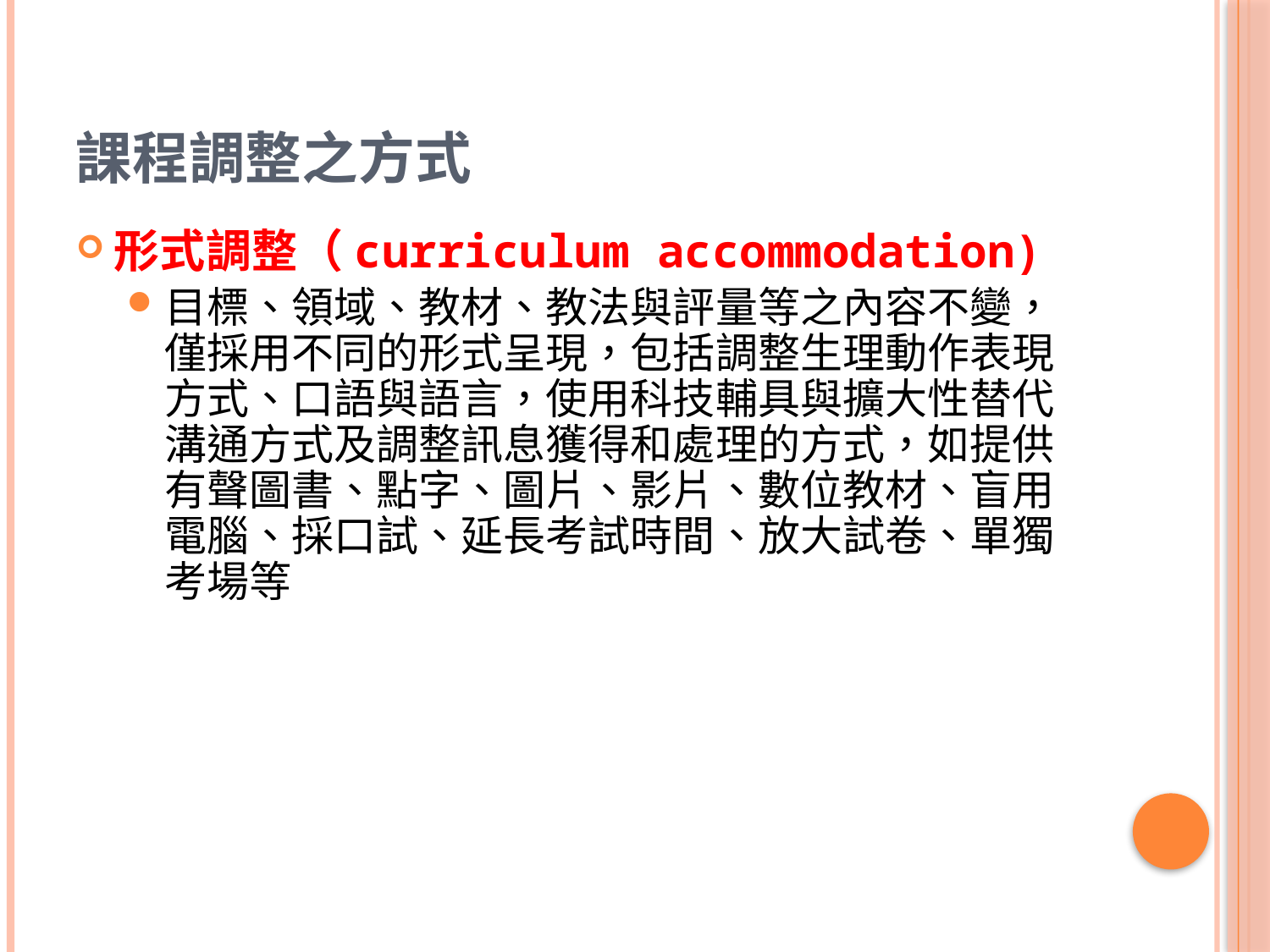

# 課程調整之方式
形式調整（curriculum accommodation)
目標、領域、教材、教法與評量等之內容不變，僅採用不同的形式呈現，包括調整生理動作表現方式、口語與語言，使用科技輔具與擴大性替代溝通方式及調整訊息獲得和處理的方式，如提供有聲圖書、點字、圖片、影片、數位教材、盲用電腦、採口試、延長考試時間、放大試卷、單獨考場等